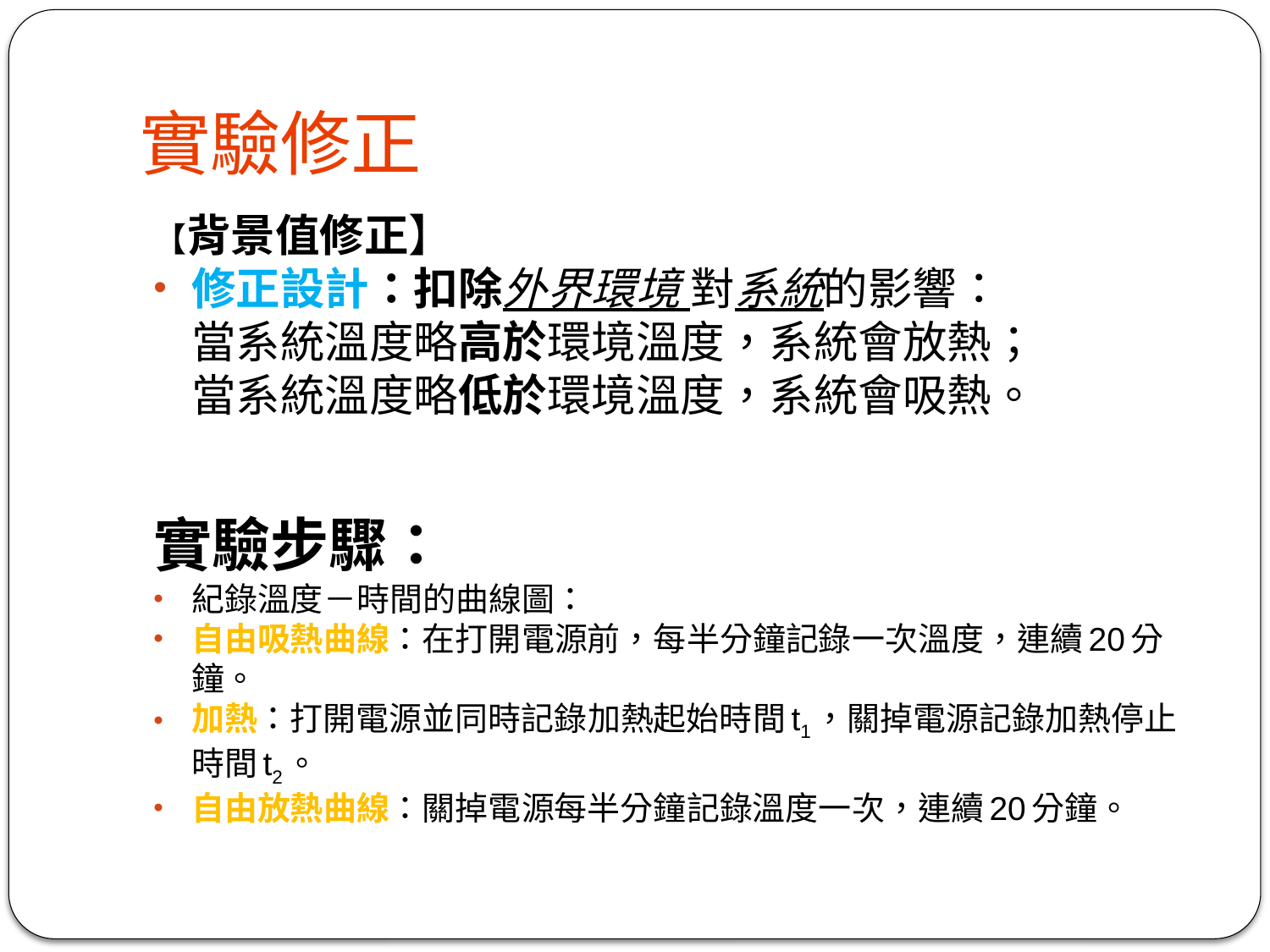

# 實驗修正
【背景值修正】
修正設計：扣除外界環境 對系統的影響：
當系統溫度略高於環境溫度，系統會放熱；
當系統溫度略低於環境溫度，系統會吸熱。

實驗步驟：
紀錄溫度－時間的曲線圖：
自由吸熱曲線：在打開電源前，每半分鐘記錄一次溫度，連續20分鐘。
加熱：打開電源並同時記錄加熱起始時間t1，關掉電源記錄加熱停止時間t2。
自由放熱曲線：關掉電源每半分鐘記錄溫度一次，連續20分鐘。